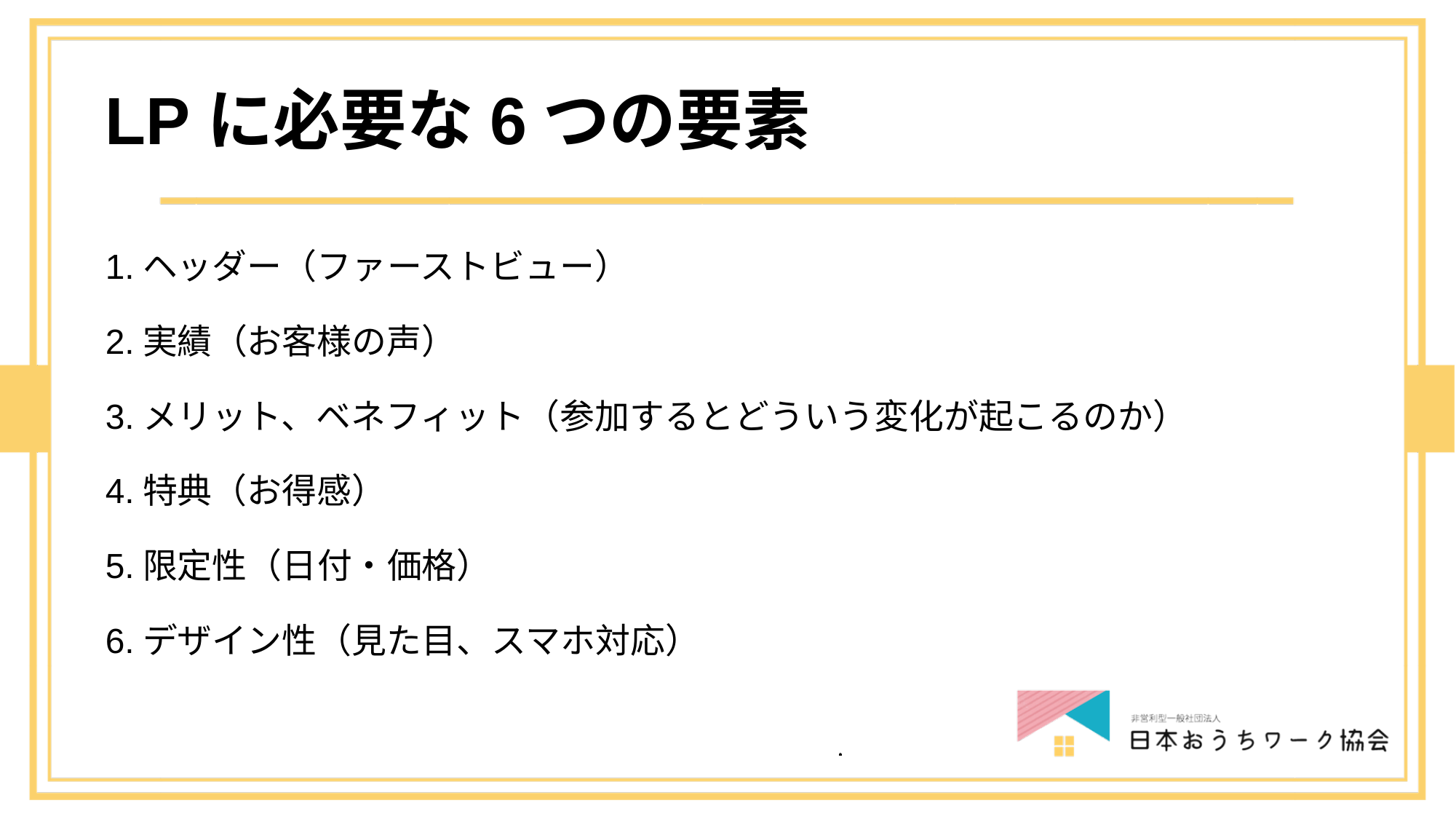

# LPに必要な6つの要素
ヘッダー（ファーストビュー）
実績（お客様の声）
メリット、ベネフィット（参加するとどういう変化が起こるのか）
特典（お得感）
限定性（日付・価格）
デザイン性（見た目、スマホ対応）